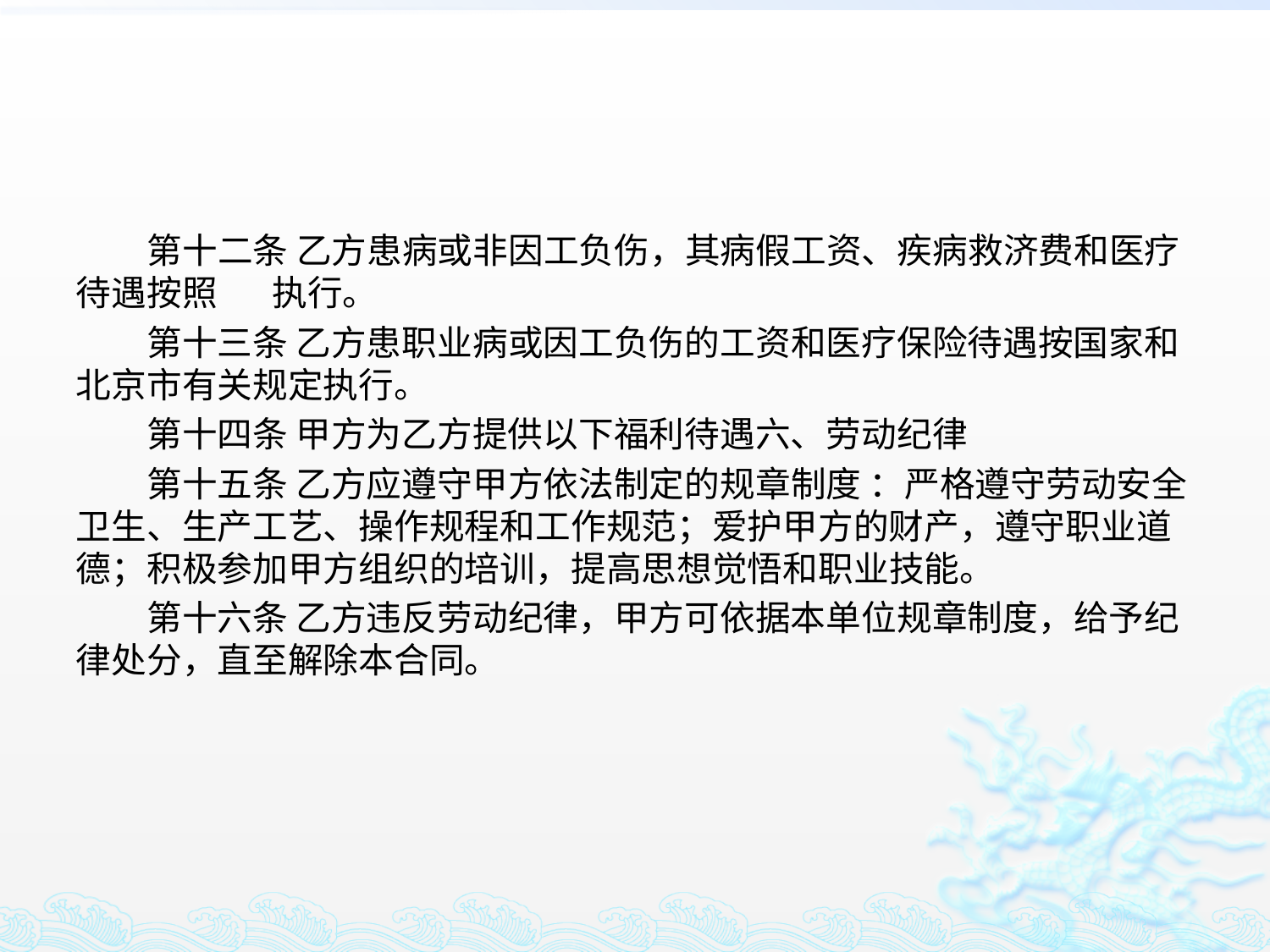

#
        第十二条 乙方患病或非因工负伤，其病假工资、疾病救济费和医疗待遇按照       执行。
　　第十三条 乙方患职业病或因工负伤的工资和医疗保险待遇按国家和北京市有关规定执行。
　　第十四条 甲方为乙方提供以下福利待遇六、劳动纪律
　　第十五条 乙方应遵守甲方依法制定的规章制度 ：严格遵守劳动安全卫生、生产工艺、操作规程和工作规范；爱护甲方的财产，遵守职业道德；积极参加甲方组织的培训，提高思想觉悟和职业技能。
　　第十六条 乙方违反劳动纪律，甲方可依据本单位规章制度，给予纪律处分，直至解除本合同。